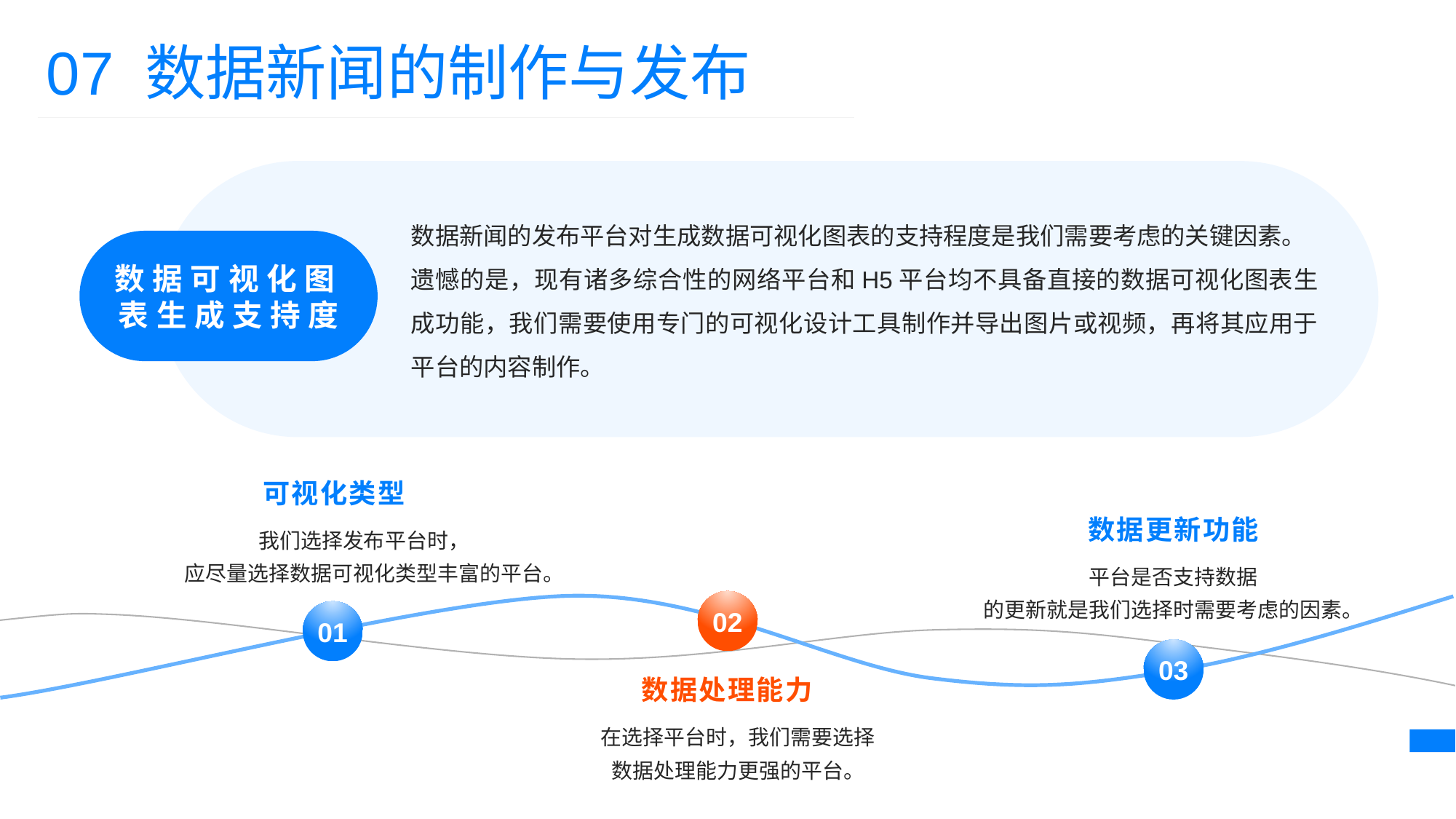

07 数据新闻的制作与发布

数据新闻的发布平台对生成数据可视化图表的支持程度是我们需要考虑的关键因素。
遗憾的是，现有诸多综合性的网络平台和H5平台均不具备直接的数据可视化图表生成功能，我们需要使用专门的可视化设计工具制作并导出图片或视频，再将其应用于平台的内容制作。
数据可视化图表生成支持度
可视化类型
数据更新功能
我们选择发布平台时，
应尽量选择数据可视化类型丰富的平台。

平台是否支持数据
的更新就是我们选择时需要考虑的因素。
02
01

03
数据处理能力
在选择平台时，我们需要选择
数据处理能力更强的平台。